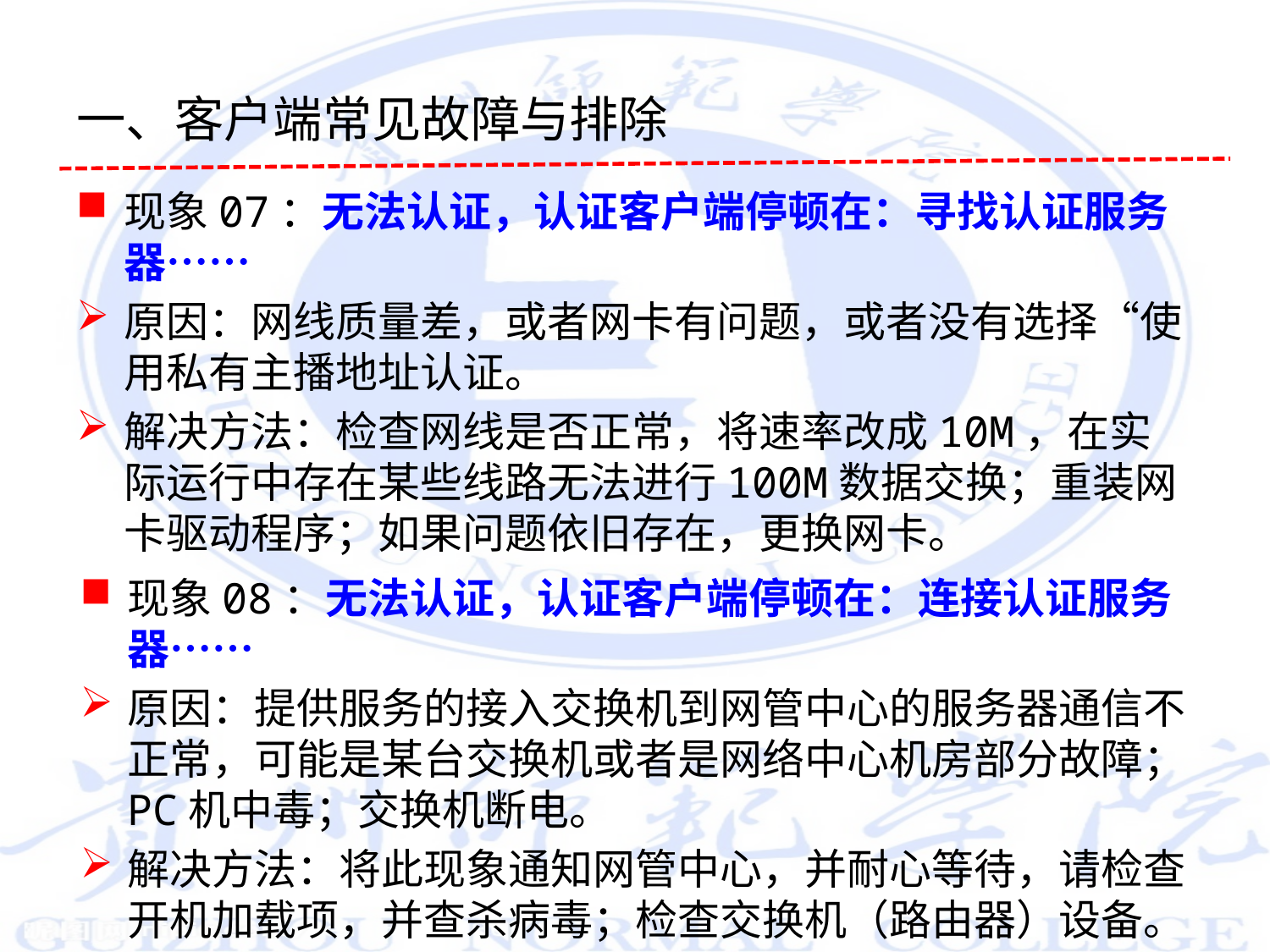

# 一、客户端常见故障与排除
现象07：无法认证，认证客户端停顿在：寻找认证服务器……
原因：网线质量差，或者网卡有问题，或者没有选择“使用私有主播地址认证。
解决方法：检查网线是否正常，将速率改成10M，在实际运行中存在某些线路无法进行100M数据交换；重装网卡驱动程序；如果问题依旧存在，更换网卡。
现象08：无法认证，认证客户端停顿在：连接认证服务器……
原因：提供服务的接入交换机到网管中心的服务器通信不正常，可能是某台交换机或者是网络中心机房部分故障；PC机中毒；交换机断电。
解决方法：将此现象通知网管中心，并耐心等待，请检查开机加载项，并查杀病毒；检查交换机（路由器）设备。